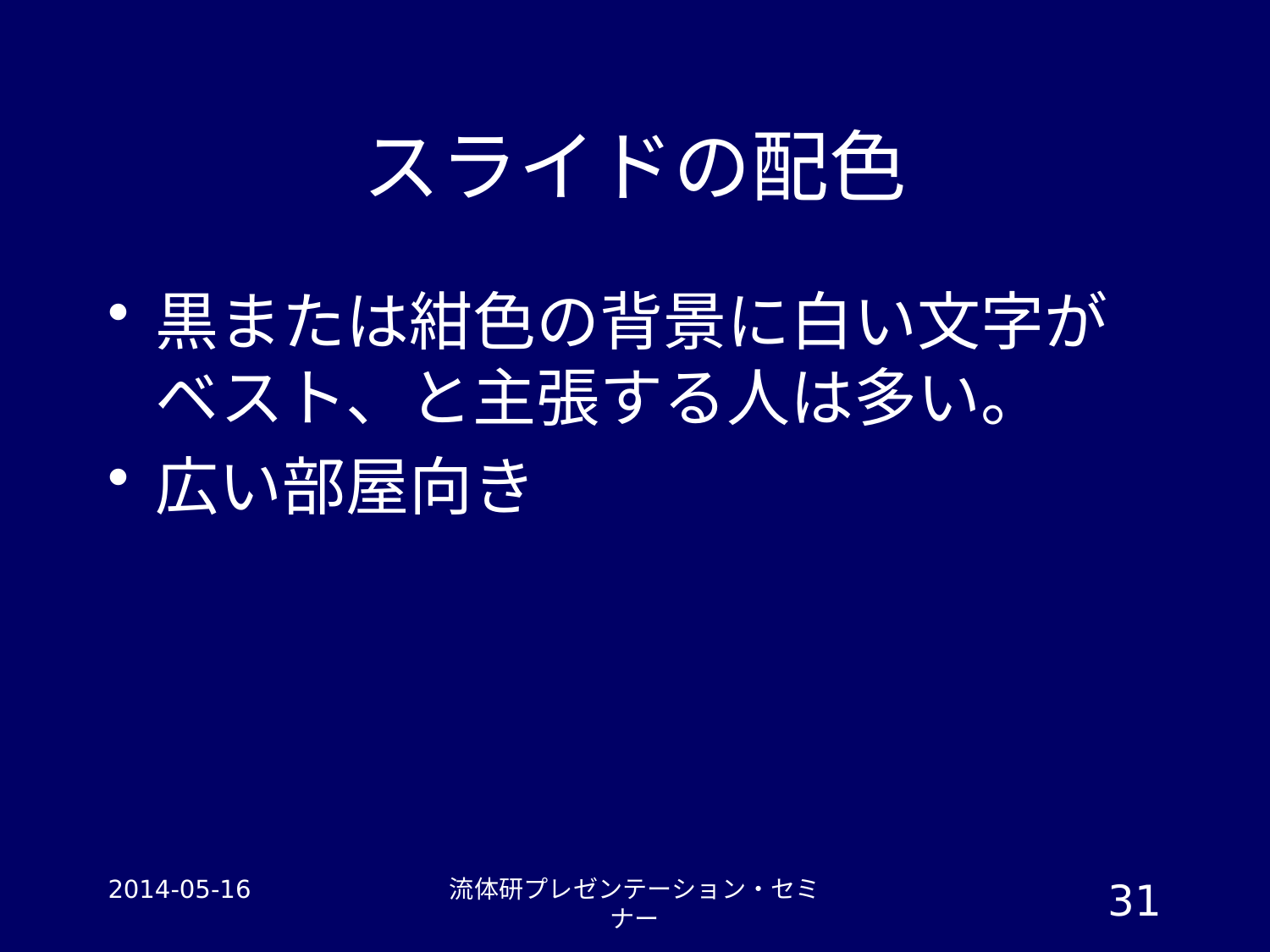

# スライドの配色
黒または紺色の背景に白い文字がベスト、と主張する人は多い。
広い部屋向き
2014-05-16
流体研プレゼンテーション・セミナー
31